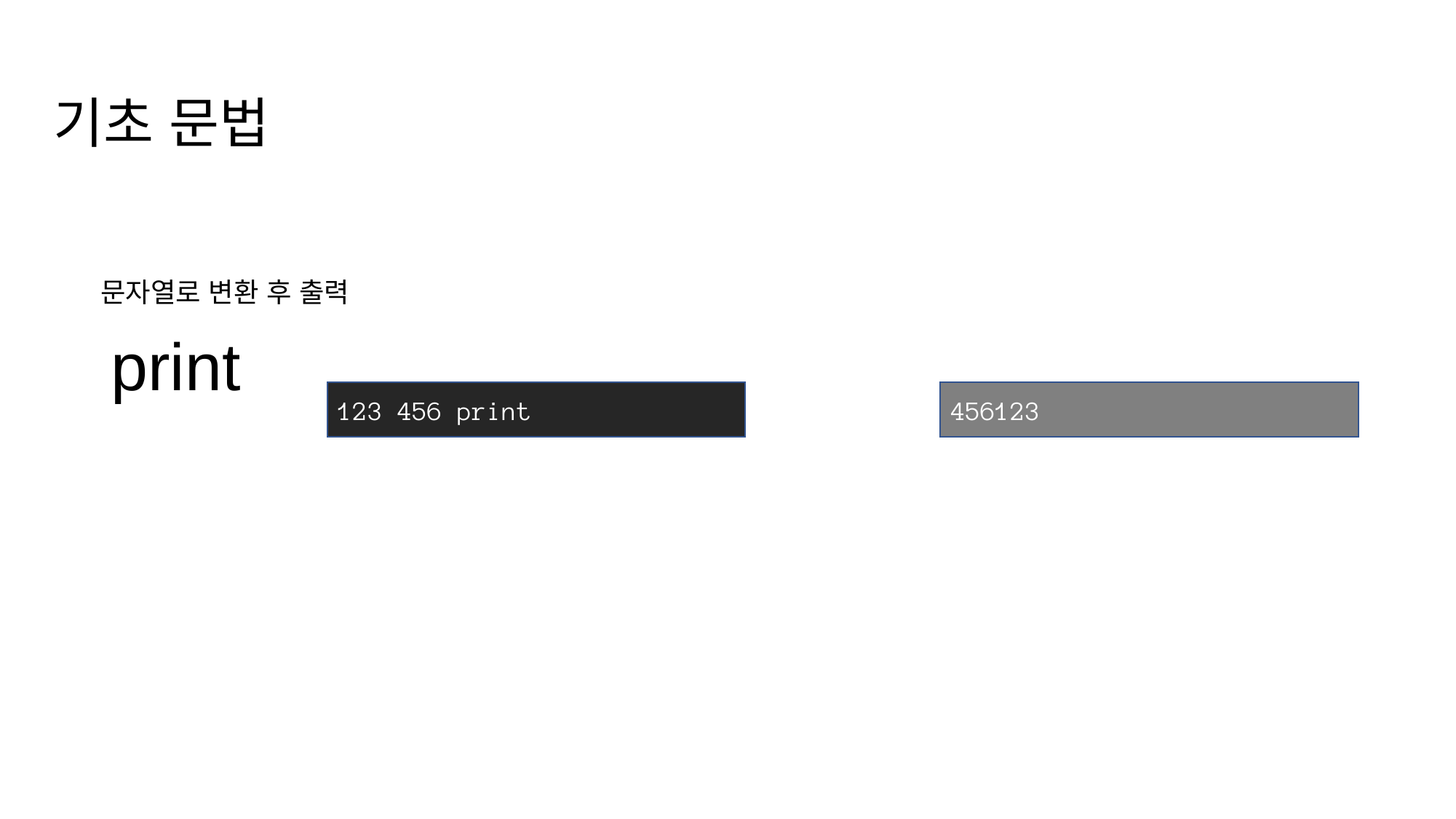

기초 문법

print
문자열로 변환 후 출력
123 456 print
456123